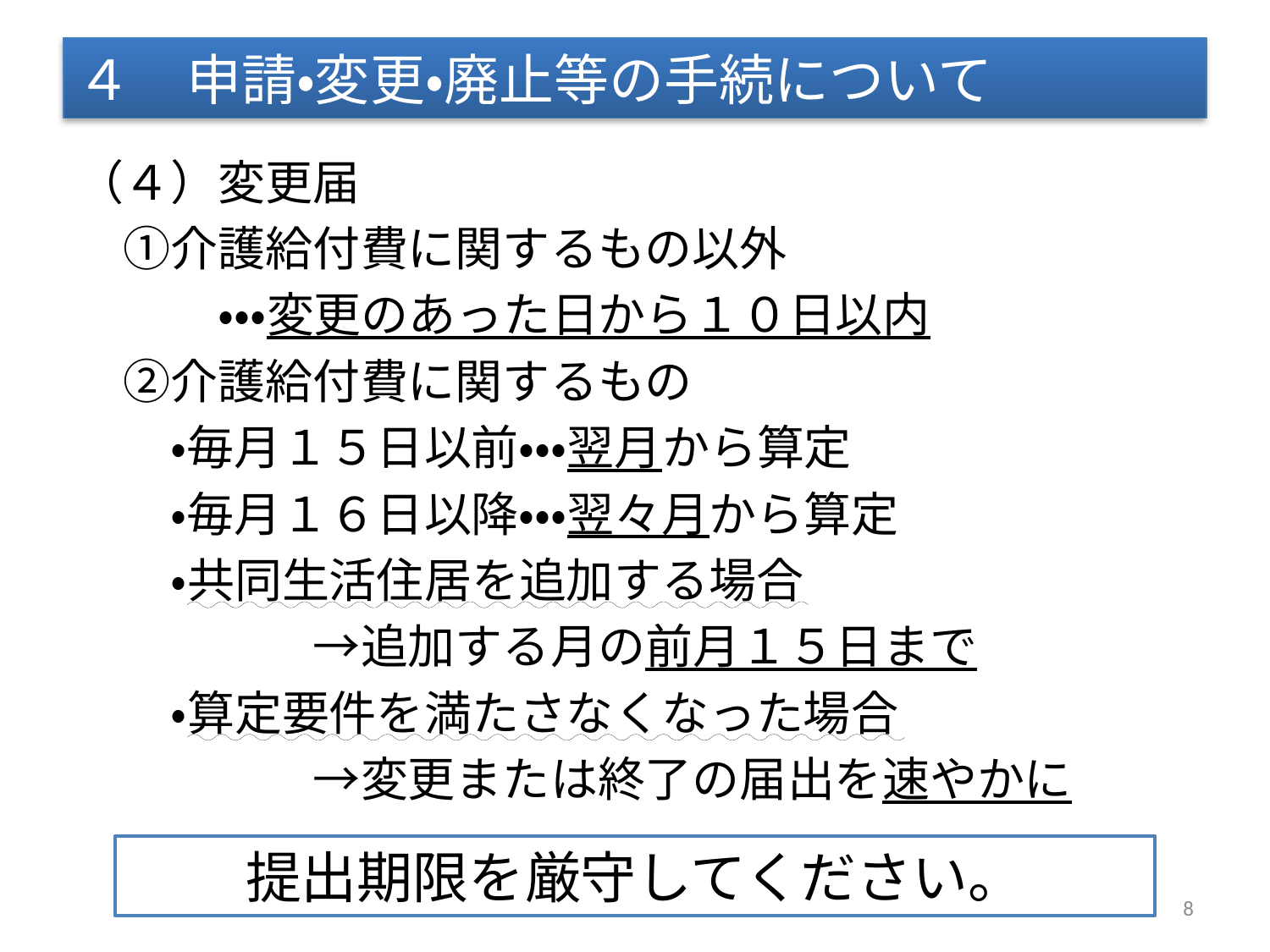

# ４　申請・変更・廃止等の手続について
（４）変更届
　①介護給付費に関するもの以外
　　　・・・変更のあった日から１０日以内
　②介護給付費に関するもの
　　・毎月１５日以前・・・翌月から算定
　　・毎月１６日以降・・・翌々月から算定
　　・共同生活住居を追加する場合
　　　　　→追加する月の前月１５日まで
　　・算定要件を満たさなくなった場合
　　　　　→変更または終了の届出を速やかに

提出期限を厳守してください。
8